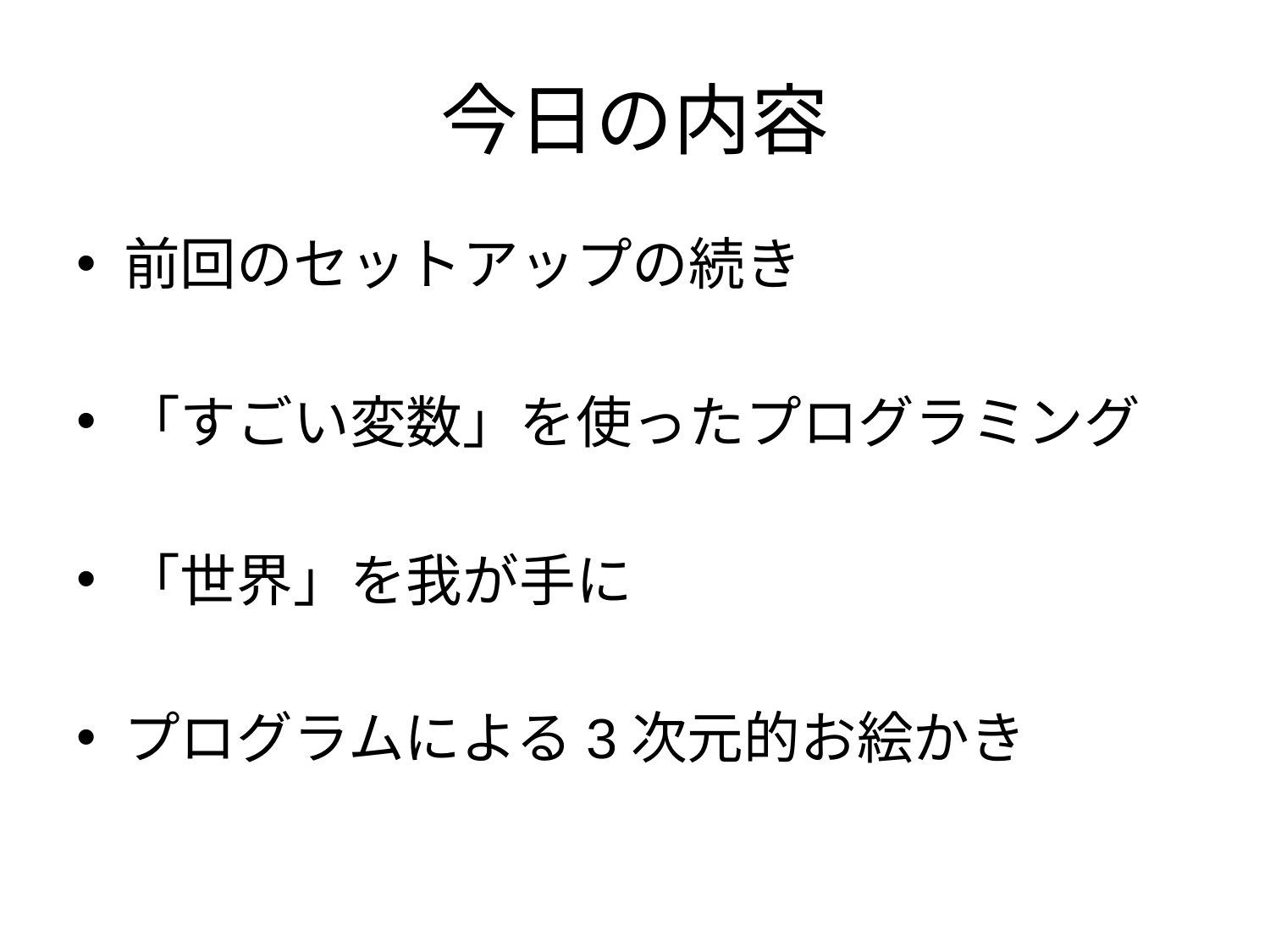

# 今日の内容
前回のセットアップの続き

「すごい変数」を使ったプログラミング

「世界」を我が手に

プログラムによる3次元的お絵かき